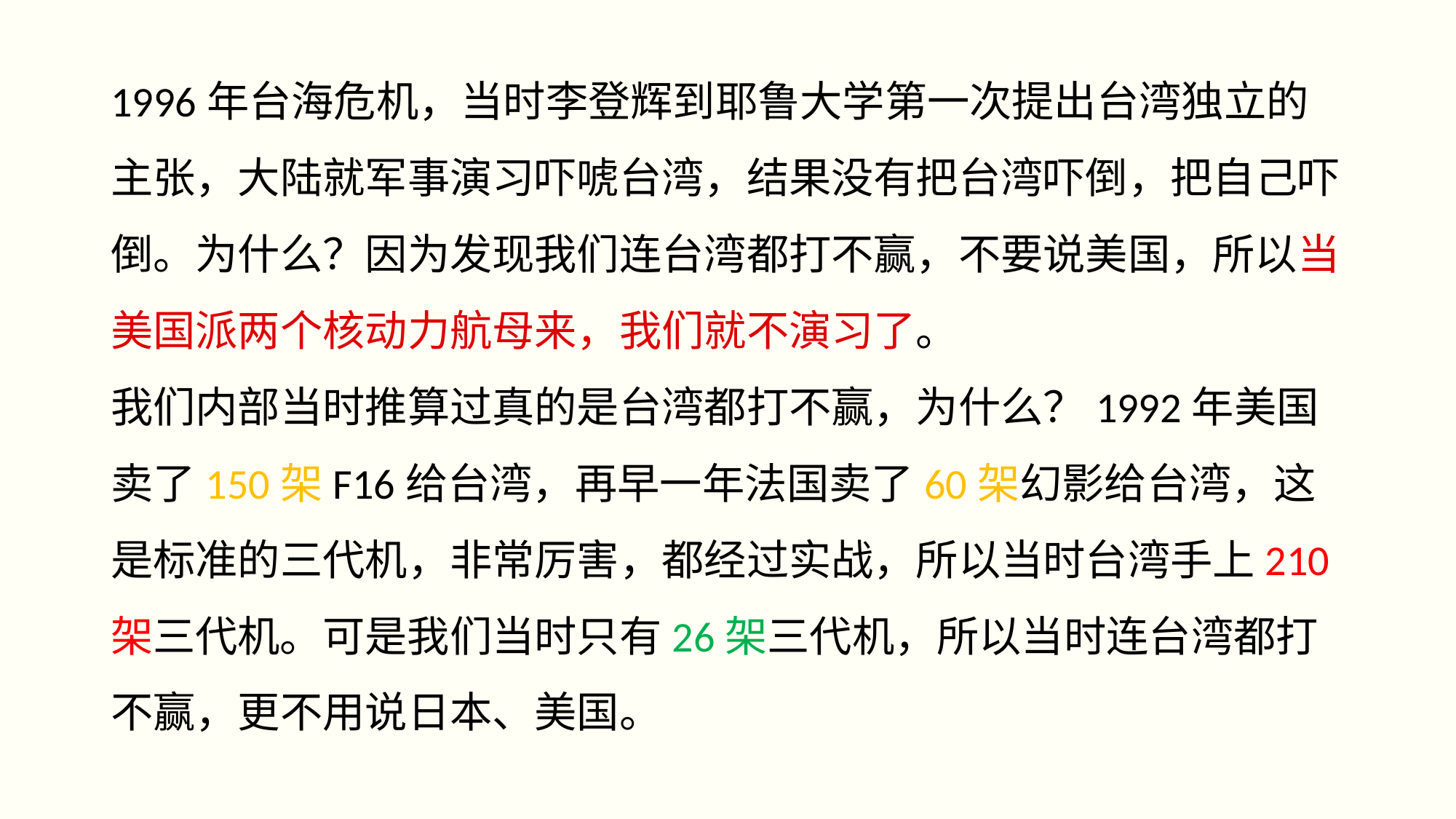

# 1996年台海危机，当时李登辉到耶鲁大学第一次提出台湾独立的主张，大陆就军事演习吓唬台湾，结果没有把台湾吓倒，把自己吓倒。为什么？因为发现我们连台湾都打不赢，不要说美国，所以当美国派两个核动力航母来，我们就不演习了。 我们内部当时推算过真的是台湾都打不赢，为什么？1992年美国卖了150架F16给台湾，再早一年法国卖了60架幻影给台湾，这是标准的三代机，非常厉害，都经过实战，所以当时台湾手上210架三代机。可是我们当时只有26架三代机，所以当时连台湾都打不赢，更不用说日本、美国。